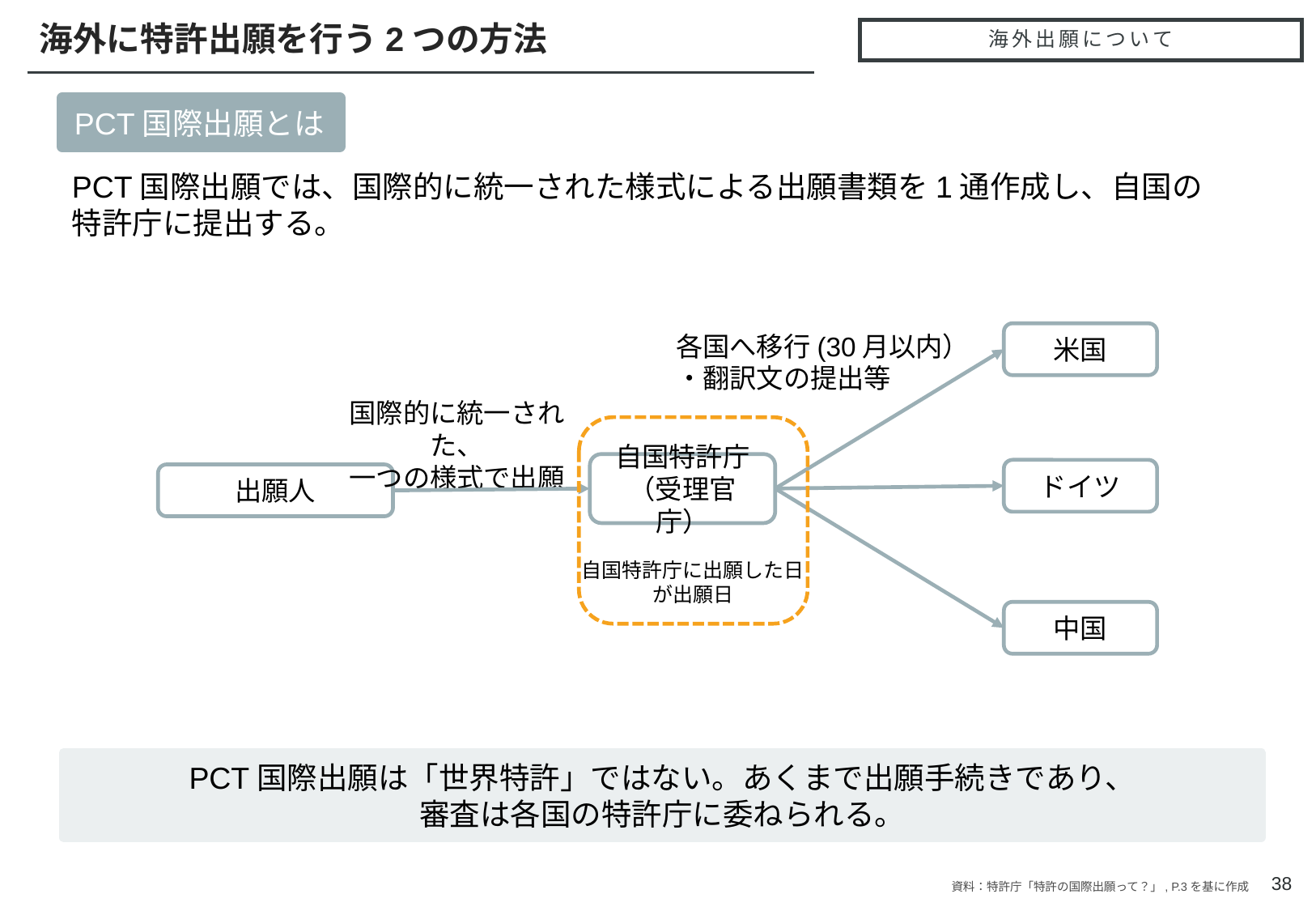

海外に特許出願を行う2つの方法
# 海外出願について
PCT国際出願とは
PCT国際出願では、国際的に統一された様式による出願書類を1通作成し、自国の
特許庁に提出する。
米国
国際的に統一された、
一つの様式で出願
自国特許庁
（受理官庁）
ドイツ
出願人
自国特許庁に出願した日が出願日
中国
各国へ移行(30月以内）
・翻訳文の提出等

PCT国際出願は「世界特許」ではない。あくまで出願手続きであり、
審査は各国の特許庁に委ねられる。
38
資料：特許庁「特許の国際出願って？」, P.3を基に作成